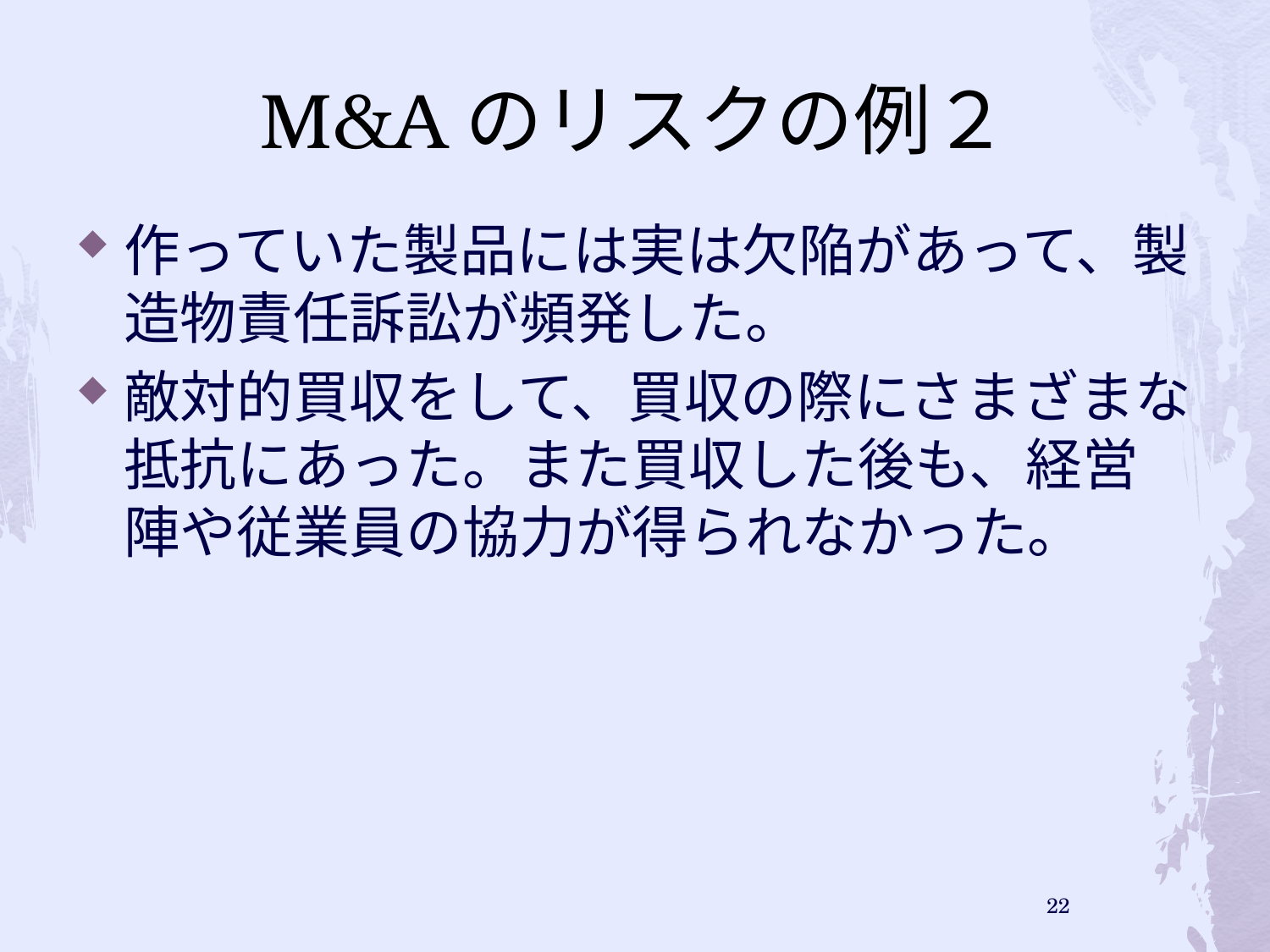

# M&Aのリスクの例２
作っていた製品には実は欠陥があって、製造物責任訴訟が頻発した。
敵対的買収をして、買収の際にさまざまな抵抗にあった。また買収した後も、経営陣や従業員の協力が得られなかった。
22